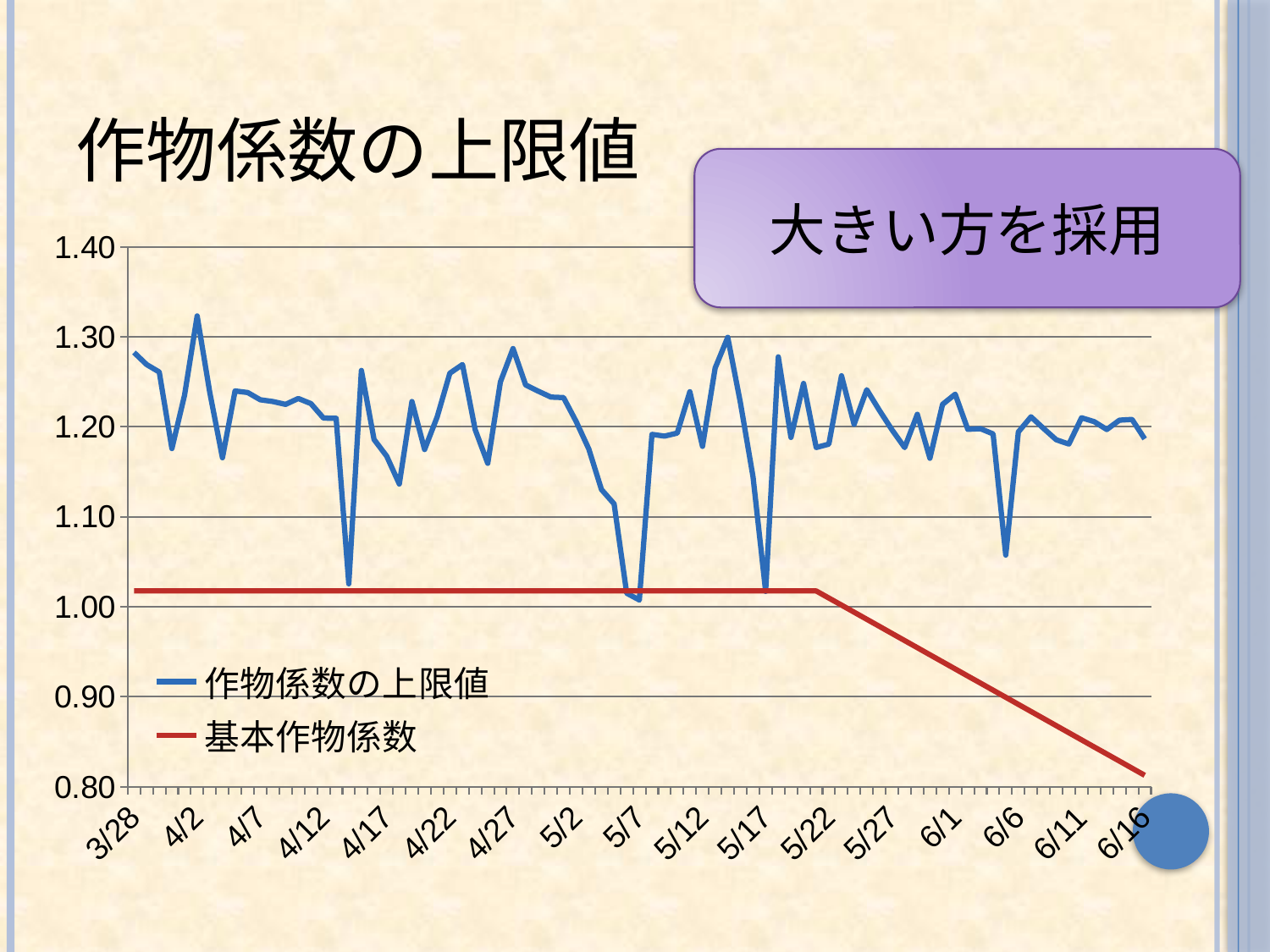

# 作物係数の上限値
大きい方を採用

### Chart

| Category | 作物係数の上限値 | 基本作物係数 |
|---|---|---|
| 39900 | 1.2825529908207582 | 1.0176422497508353 |
| 39901 | 1.269149234992466 | 1.0176422497508353 |
| 39902 | 1.2608698732836157 | 1.0176422497508353 |
| 39903 | 1.1758026471017053 | 1.0176422497508353 |
| 39904 | 1.2351076281451154 | 1.0176422497508353 |
| 39905 | 1.3231278076698934 | 1.0176422497508353 |
| 39906 | 1.2380373420658886 | 1.0176422497508353 |
| 39907 | 1.165585142159398 | 1.0176422497508353 |
| 39908 | 1.2398520379981177 | 1.0176422497508353 |
| 39909 | 1.2380472652267545 | 1.0176422497508353 |
| 39910 | 1.2300010726831492 | 1.0176422497508353 |
| 39911 | 1.2280625183857121 | 1.0176422497508353 |
| 39912 | 1.2248786747046723 | 1.0176422497508353 |
| 39913 | 1.2314333701276292 | 1.0176422497508353 |
| 39914 | 1.2258078397209848 | 1.0176422497508353 |
| 39915 | 1.209689754067139 | 1.0176422497508353 |
| 39916 | 1.2094768532604774 | 1.0176422497508353 |
| 39917 | 1.0255234584743678 | 1.0176422497508353 |
| 39918 | 1.2626061350621136 | 1.0176422497508353 |
| 39919 | 1.1859190664075905 | 1.0176422497508353 |
| 39920 | 1.1673623858479902 | 1.0176422497508353 |
| 39921 | 1.1364581951196913 | 1.0176422497508353 |
| 39922 | 1.22805103653987 | 1.0176422497508353 |
| 39923 | 1.174760866381698 | 1.0176422497508353 |
| 39924 | 1.2110944469947915 | 1.0176422497508353 |
| 39925 | 1.259506381998718 | 1.0176422497508353 |
| 39926 | 1.2691368593650378 | 1.0176422497508353 |
| 39927 | 1.1968918249937022 | 1.0176422497508353 |
| 39928 | 1.1594621205839089 | 1.0176422497508353 |
| 39929 | 1.2497989202605488 | 1.017642249750835 |
| 39930 | 1.2869223812399617 | 1.017642249750835 |
| 39931 | 1.2465063337321487 | 1.017642249750835 |
| 39932 | 1.239572434353654 | 1.017642249750835 |
| 39933 | 1.232974479938002 | 1.017642249750835 |
| 39934 | 1.2324381249119514 | 1.017642249750835 |
| 39935 | 1.205787953428896 | 1.017642249750835 |
| 39936 | 1.1751908778898783 | 1.017642249750835 |
| 39937 | 1.1303883858317305 | 1.017642249750835 |
| 39938 | 1.1143863994454255 | 1.017642249750835 |
| 39939 | 1.0151431965696163 | 1.017642249750835 |
| 39940 | 1.0075509020474238 | 1.017642249750835 |
| 39941 | 1.1916059577911482 | 1.017642249750835 |
| 39942 | 1.1896676815515634 | 1.017642249750835 |
| 39943 | 1.1930268288977823 | 1.017642249750835 |
| 39944 | 1.238948664974248 | 1.017642249750835 |
| 39945 | 1.1782554296917171 | 1.017642249750835 |
| 39946 | 1.26522652883811 | 1.017642249750835 |
| 39947 | 1.299408640805038 | 1.017642249750835 |
| 39948 | 1.2268344657925068 | 1.017642249750835 |
| 39949 | 1.1442554505958886 | 1.017642249750835 |
| 39950 | 1.017110432176884 | 1.017642249750835 |
| 39951 | 1.2777040510538258 | 1.017642249750835 |
| 39952 | 1.18822935980485 | 1.017642249750835 |
| 39953 | 1.2481563285030781 | 1.017642249750835 |
| 39954 | 1.177000322132306 | 1.017642249750835 |
| 39955 | 1.1807584987093345 | 1.009765349905252 |
| 39956 | 1.2567002496576298 | 1.001888450059668 |
| 39957 | 1.202739504125637 | 0.9940115502140857 |
| 39958 | 1.241175995014491 | 0.9861346503685029 |
| 39959 | 1.2183108912450868 | 0.9782577505229195 |
| 39960 | 1.1966146641107394 | 0.9703808506773366 |
| 39961 | 1.1769262883648264 | 0.962503950831753 |
| 39962 | 1.2138706177182115 | 0.9546270509861706 |
| 39963 | 1.165072182090494 | 0.9467501511405872 |
| 39964 | 1.2248731580221415 | 0.9388732512950042 |
| 39965 | 1.2362313767842903 | 0.9309963514494208 |
| 39966 | 1.1971736455657338 | 0.9231194516038379 |
| 39967 | 1.1979047684152042 | 0.9152425517582543 |
| 39968 | 1.1920845670615514 | 0.9073656519126715 |
| 39969 | 1.057468664500104 | 0.8994887520670883 |
| 39970 | 1.1943186923203335 | 0.8916118522215057 |
| 39971 | 1.2110508027971238 | 0.8837349523759221 |
| 39972 | 1.1980863809287288 | 0.8758580525303394 |
| 39973 | 1.1855990782869994 | 0.8679811526847563 |
| 39974 | 1.1808221960306637 | 0.8601042528391732 |
| 39975 | 1.2100130912257616 | 0.85222735299359 |
| 39976 | 1.2057472247491878 | 0.8443504531480068 |
| 39977 | 1.1969585161106486 | 0.8364735533024237 |
| 39978 | 1.2073443211867545 | 0.8285966534568405 |
| 39979 | 1.2081630288891159 | 0.8207197536112575 |
| 39980 | 1.1865395650911283 | 0.8128428537656743 |